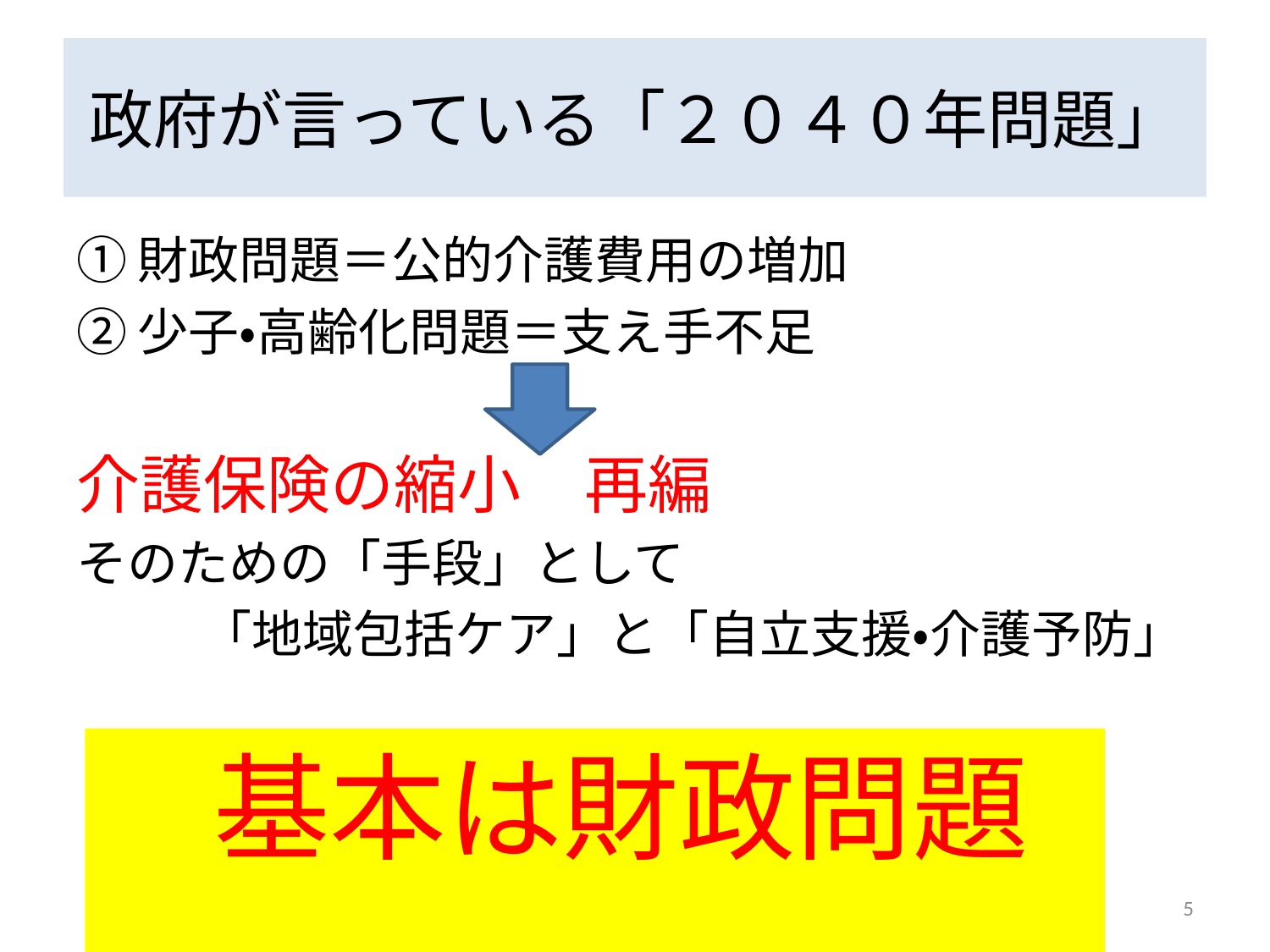

# 政府が言っている「２０４０年問題」
①財政問題＝公的介護費用の増加
②少子・高齢化問題＝支え手不足

介護保険の縮小　再編
そのための「手段」として
          「地域包括ケア」と「自立支援・介護予防」

　基本は財政問題
5